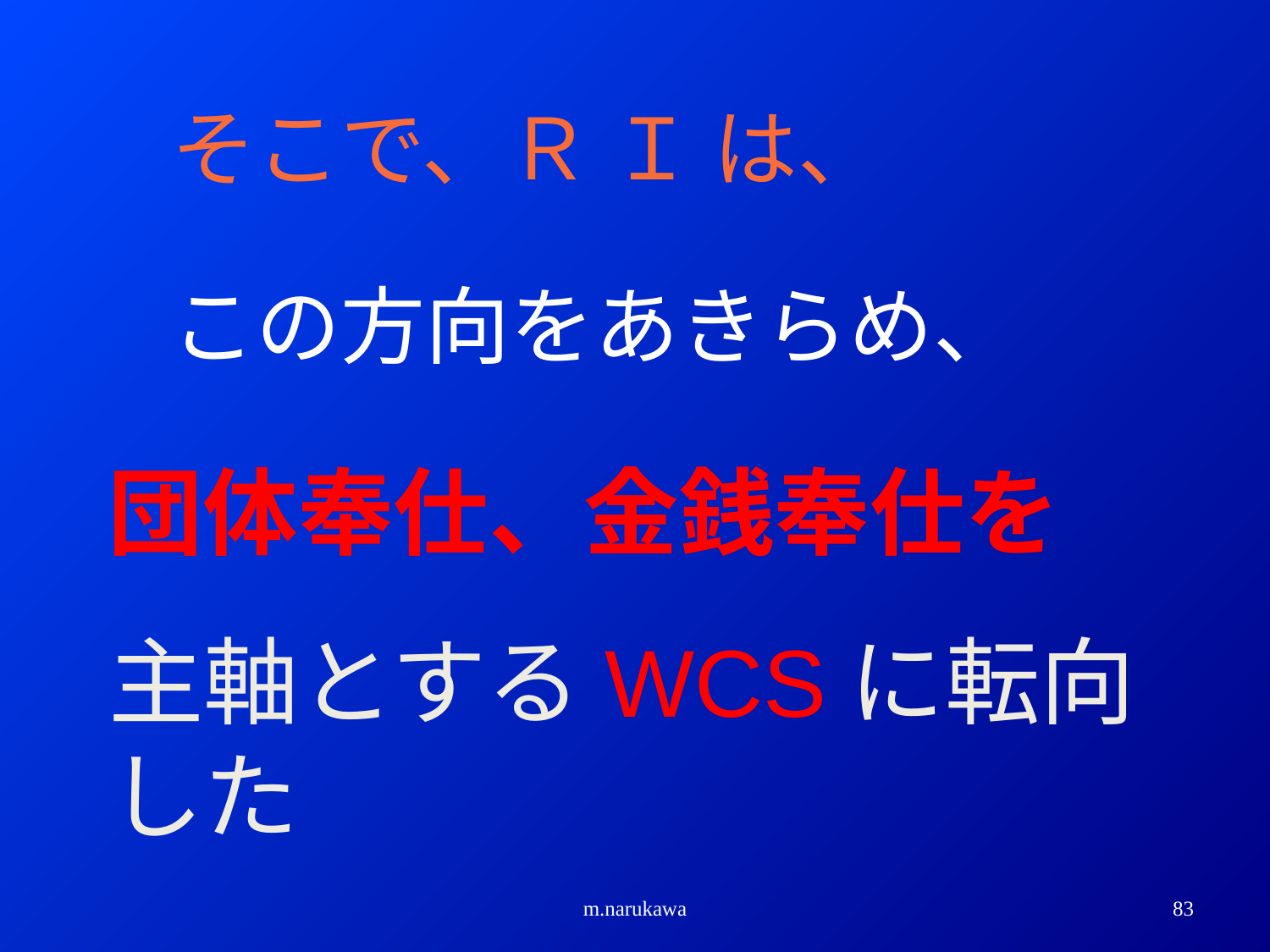

そこで、Ｒ Ｉ は、
この方向をあきらめ、
団体奉仕、金銭奉仕を
主軸とするWCSに転向した
m.narukawa
83